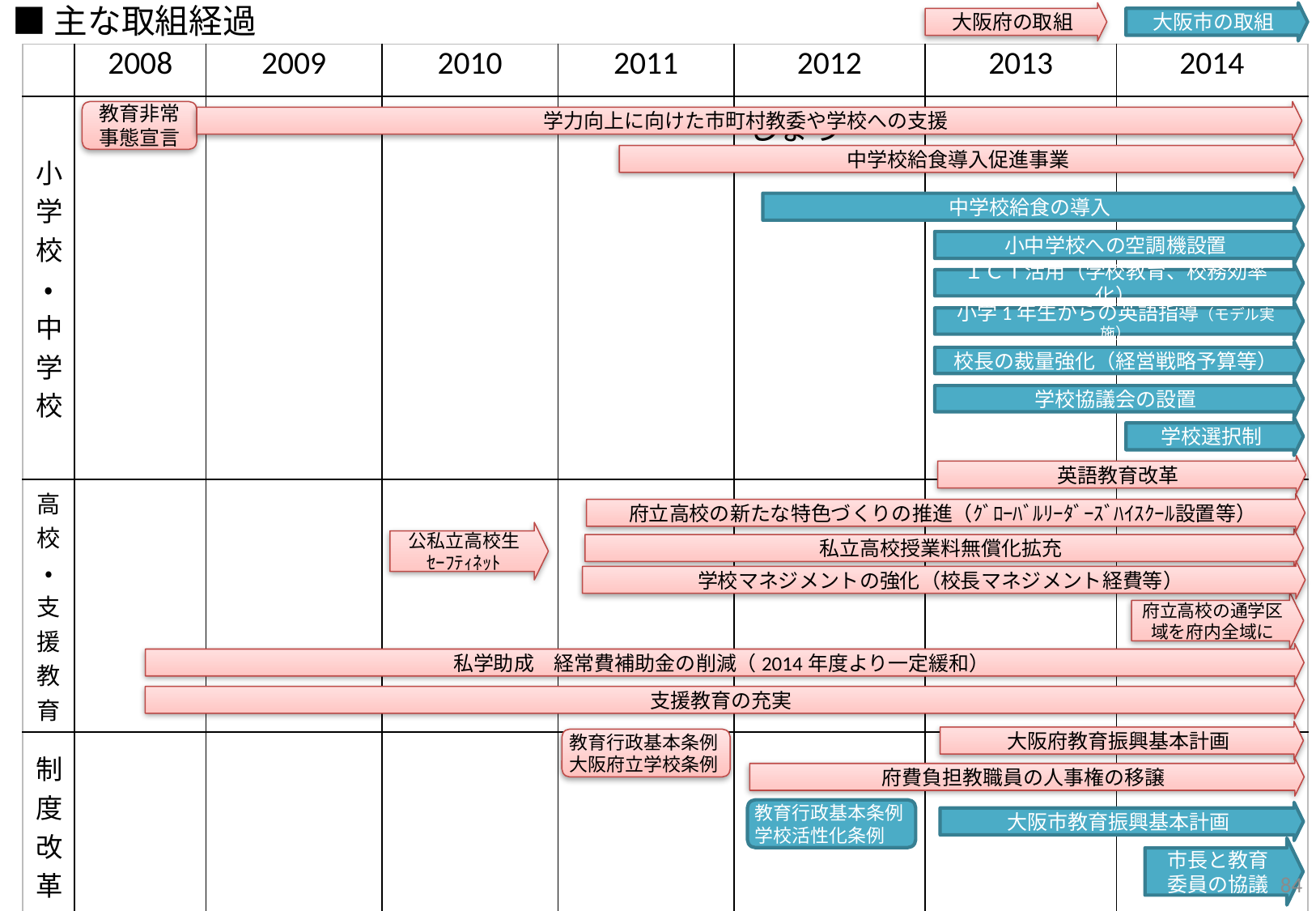

■主な取組経過
大阪府の取組
大阪市の取組
|  | 2008 | 2009 | 2010 | 2011 | 2012 | 2013 | 2014 |
| --- | --- | --- | --- | --- | --- | --- | --- |
| 小学校・中学校 |  |  |  |  | しょう |  |  |
| 高校・支援教育 |  |  |  |  |  |  |  |
| 制度改革 |  |  |  |  |  |  |  |
教育非常事態宣言
学力向上に向けた市町村教委や学校への支援
中学校給食導入促進事業
中学校給食の導入
小中学校への空調機設置
ＩＣＴ活用（学校教育、校務効率化）
小学1年生からの英語指導（モデル実施）
校長の裁量強化（経営戦略予算等）
学校協議会の設置
学校選択制
英語教育改革
府立高校の新たな特色づくりの推進（ｸﾞﾛｰﾊﾞﾙﾘｰﾀﾞｰｽﾞﾊｲｽｸｰﾙ設置等）
公私立高校生ｾｰﾌﾃｨﾈｯﾄ
私立高校授業料無償化拡充
学校マネジメントの強化（校長マネジメント経費等）
府立高校の通学区域を府内全域に
私学助成　経常費補助金の削減（2014年度より一定緩和）
支援教育の充実
大阪府教育振興基本計画
教育行政基本条例
大阪府立学校条例
府費負担教職員の人事権の移譲
教育行政基本条例
学校活性化条例
大阪市教育振興基本計画
市長と教育
委員の協議
84